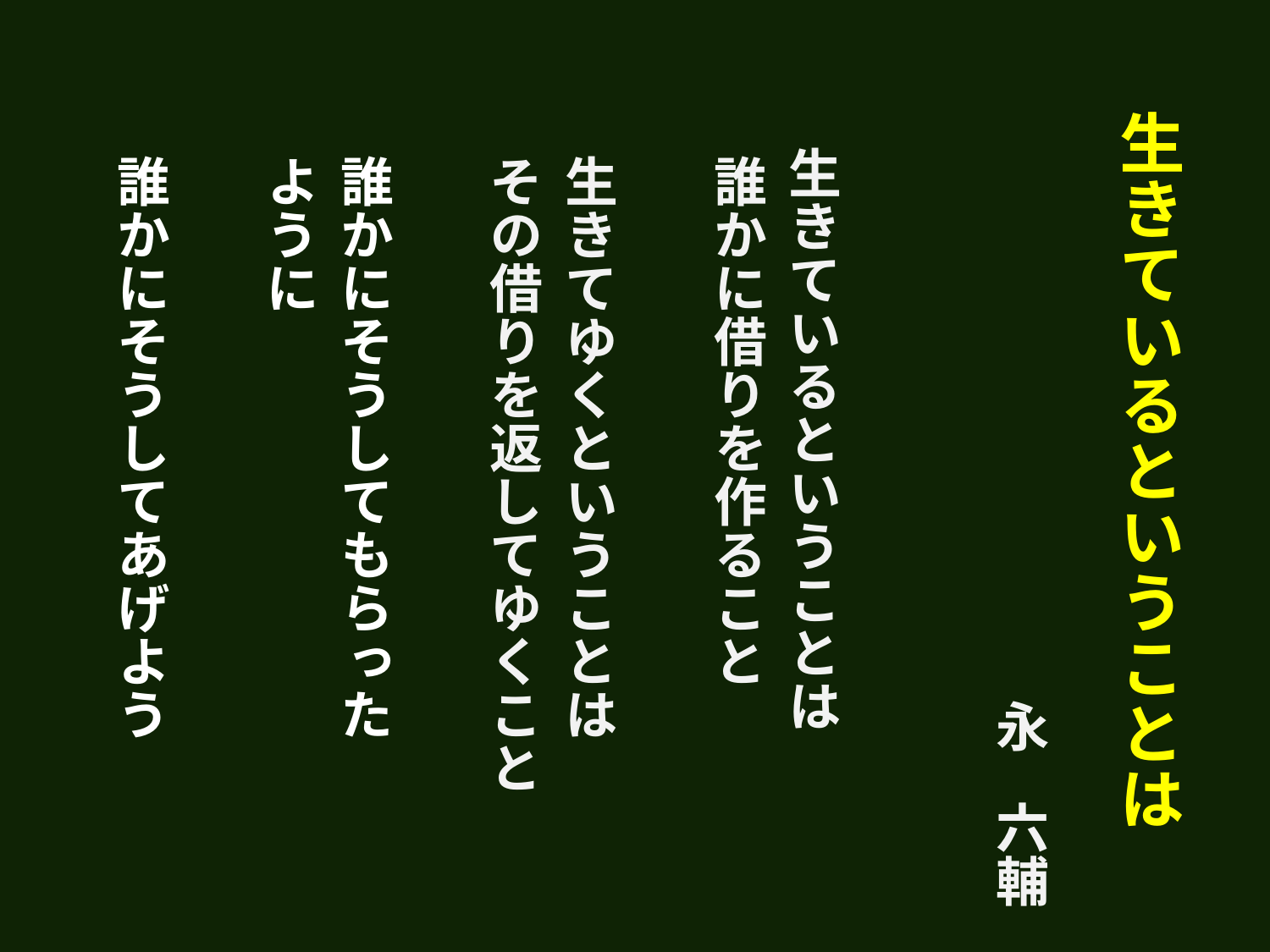

# 生きているということは　 　　　　　　　　　　　　　　永　六輔

　　　生きているということは
　誰かに借りを作ること

　生きてゆくということは
　その借りを返してゆくこと

　誰かにそうしてもらった
　ように

　誰かにそうしてあげよう